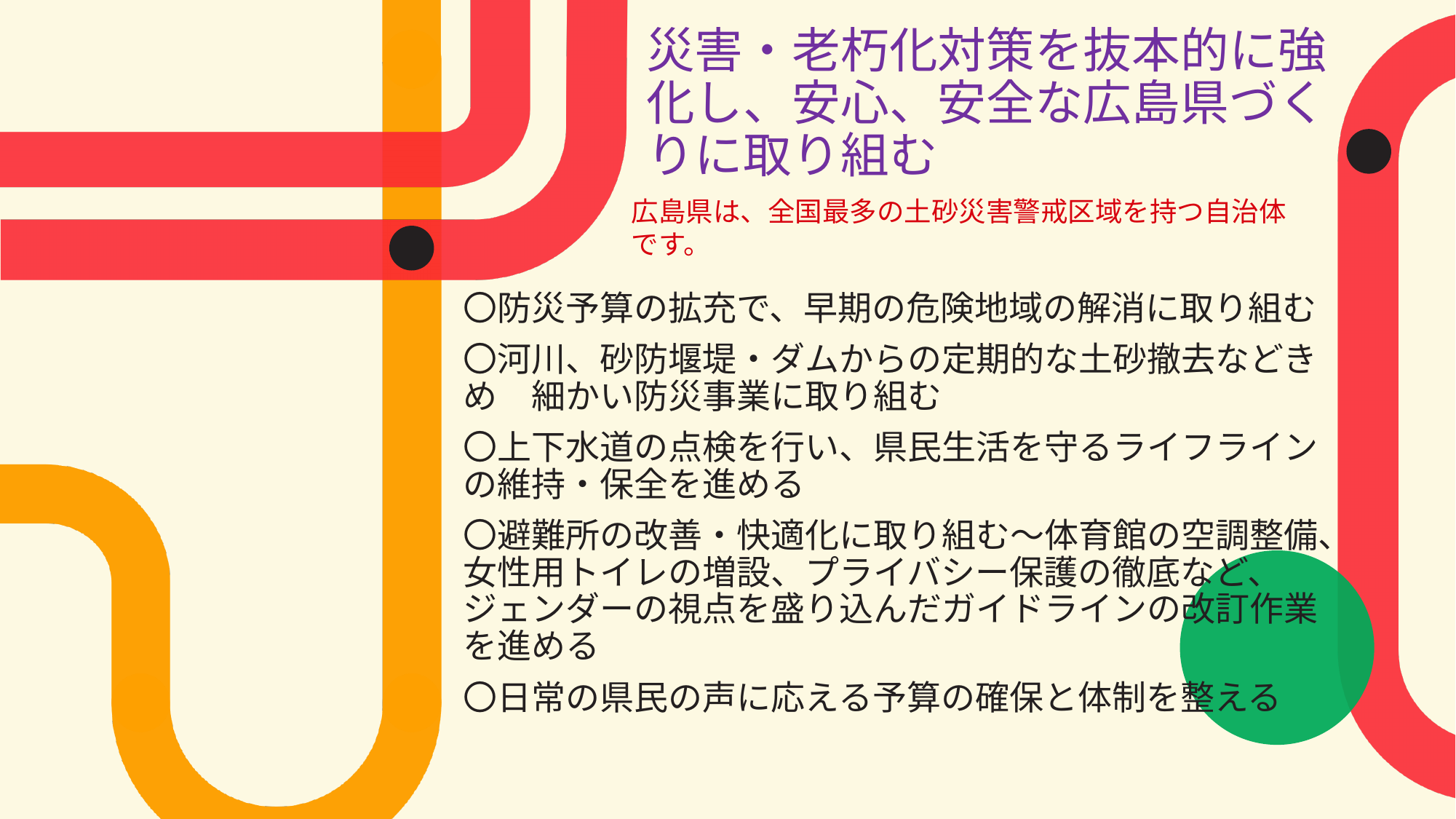

# 災害・老朽化対策を抜本的に強化し、安心、安全な広島県づくりに取り組む
広島県は、全国最多の土砂災害警戒区域を持つ自治体です。
〇防災予算の拡充で、早期の危険地域の解消に取り組む
〇河川、砂防堰堤・ダムからの定期的な土砂撤去などきめ　細かい防災事業に取り組む
〇上下水道の点検を行い、県民生活を守るライフラインの維持・保全を進める
〇避難所の改善・快適化に取り組む～体育館の空調整備、女性用トイレの増設、プライバシー保護の徹底など、ジェンダーの視点を盛り込んだガイドラインの改訂作業を進める
〇日常の県民の声に応える予算の確保と体制を整える